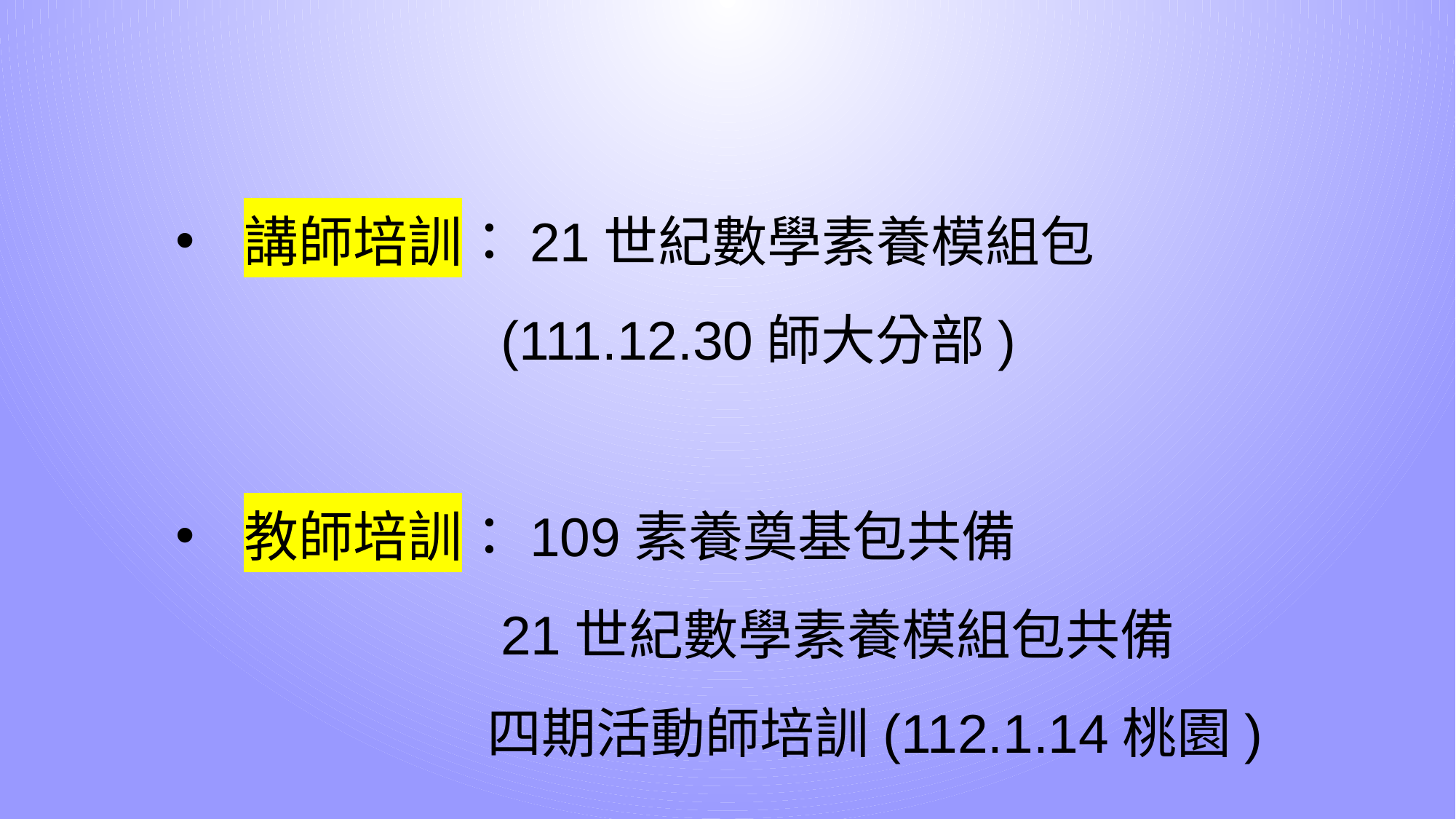

講師培訓：21世紀數學素養模組包
                    (111.12.30師大分部)

教師培訓：109素養奠基包共備
                    21世紀數學素養模組包共備
                    四期活動師培訓(112.1.14桃園)